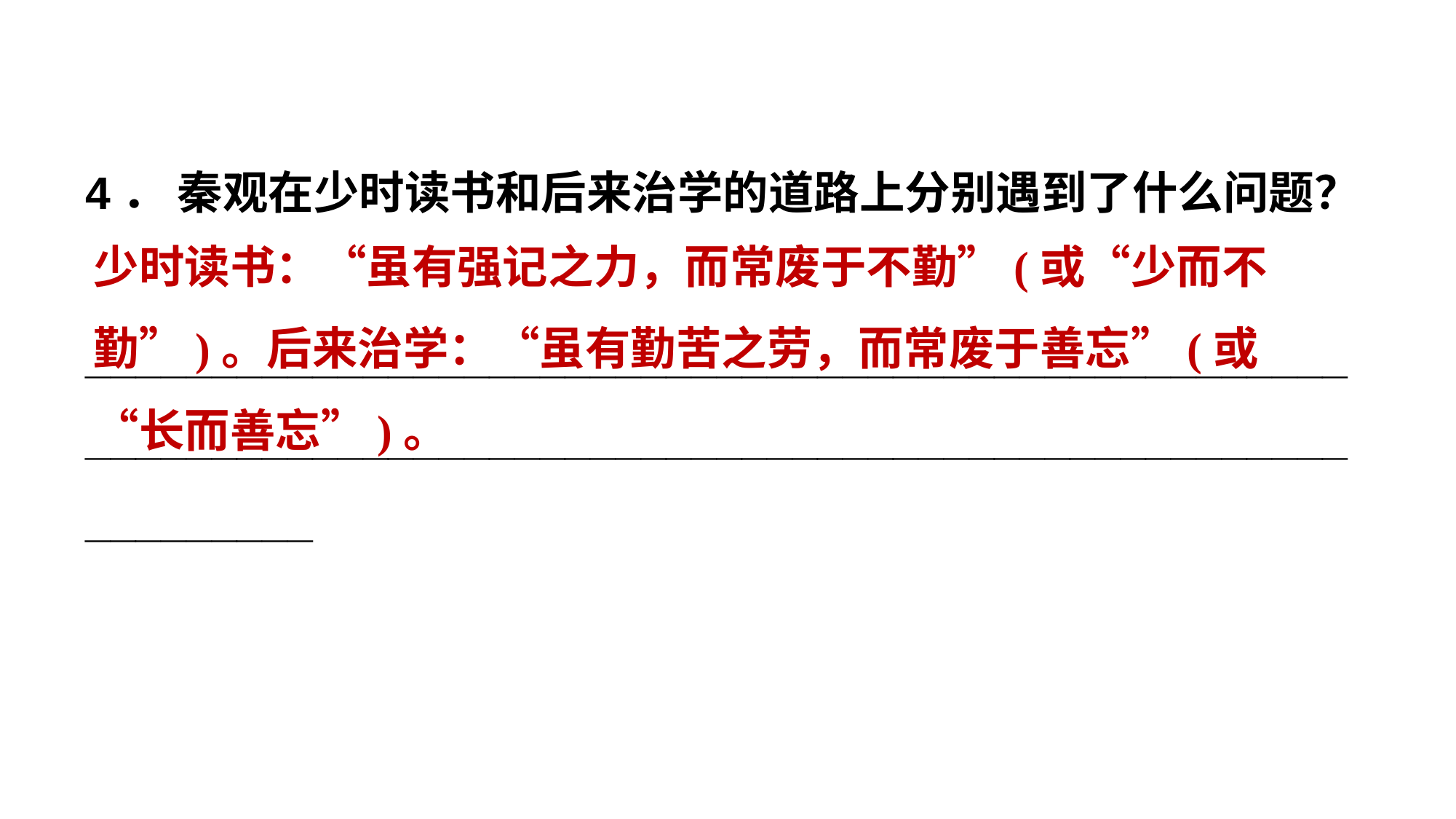

4． 秦观在少时读书和后来治学的道路上分别遇到了什么问题？
_____________________________________________________________________________________________________________
少时读书：“虽有强记之力，而常废于不勤”(或“少而不勤”)。后来治学：“虽有勤苦之劳，而常废于善忘”(或“长而善忘”)。